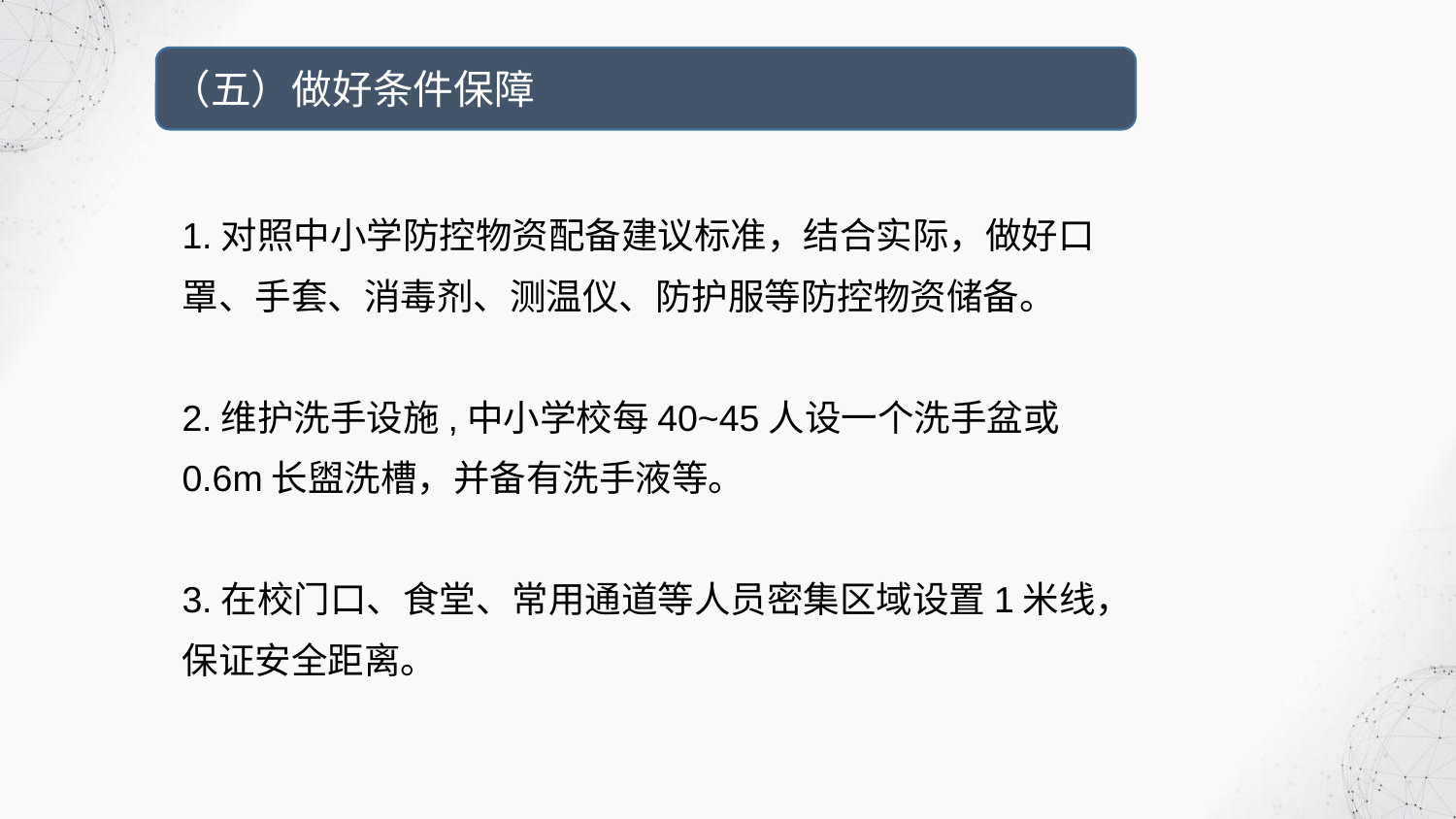

（五）做好条件保障
1.对照中小学防控物资配备建议标准，结合实际，做好口罩、手套、消毒剂、测温仪、防护服等防控物资储备。

2.维护洗手设施,中小学校每40~45人设一个洗手盆或0.6m长盥洗槽，并备有洗手液等。

3.在校门口、食堂、常用通道等人员密集区域设置1米线，保证安全距离。